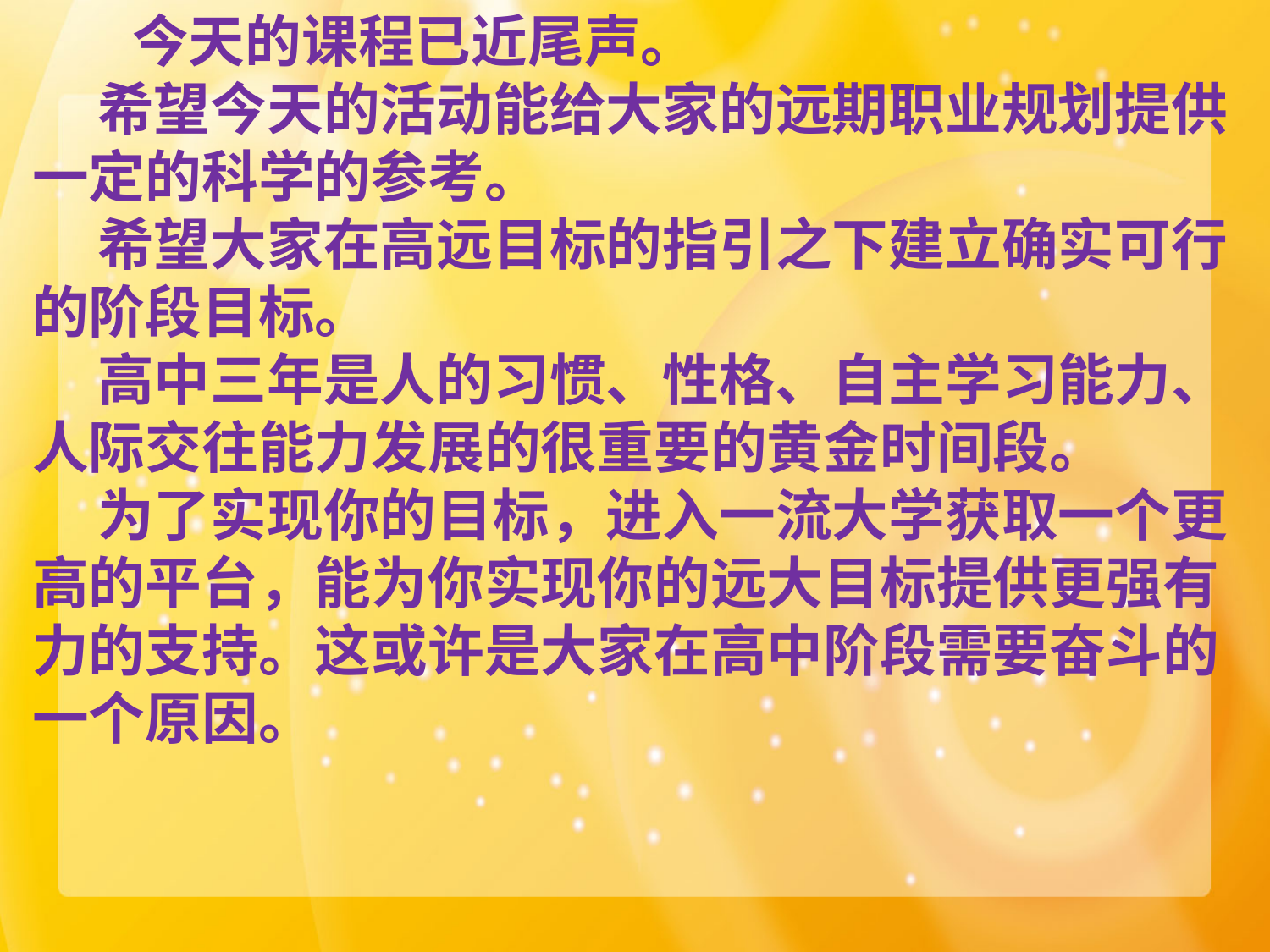

今天的课程已近尾声。
    希望今天的活动能给大家的远期职业规划提供一定的科学的参考。
    希望大家在高远目标的指引之下建立确实可行的阶段目标。
    高中三年是人的习惯、性格、自主学习能力、人际交往能力发展的很重要的黄金时间段。
    为了实现你的目标，进入一流大学获取一个更高的平台，能为你实现你的远大目标提供更强有力的支持。这或许是大家在高中阶段需要奋斗的一个原因。